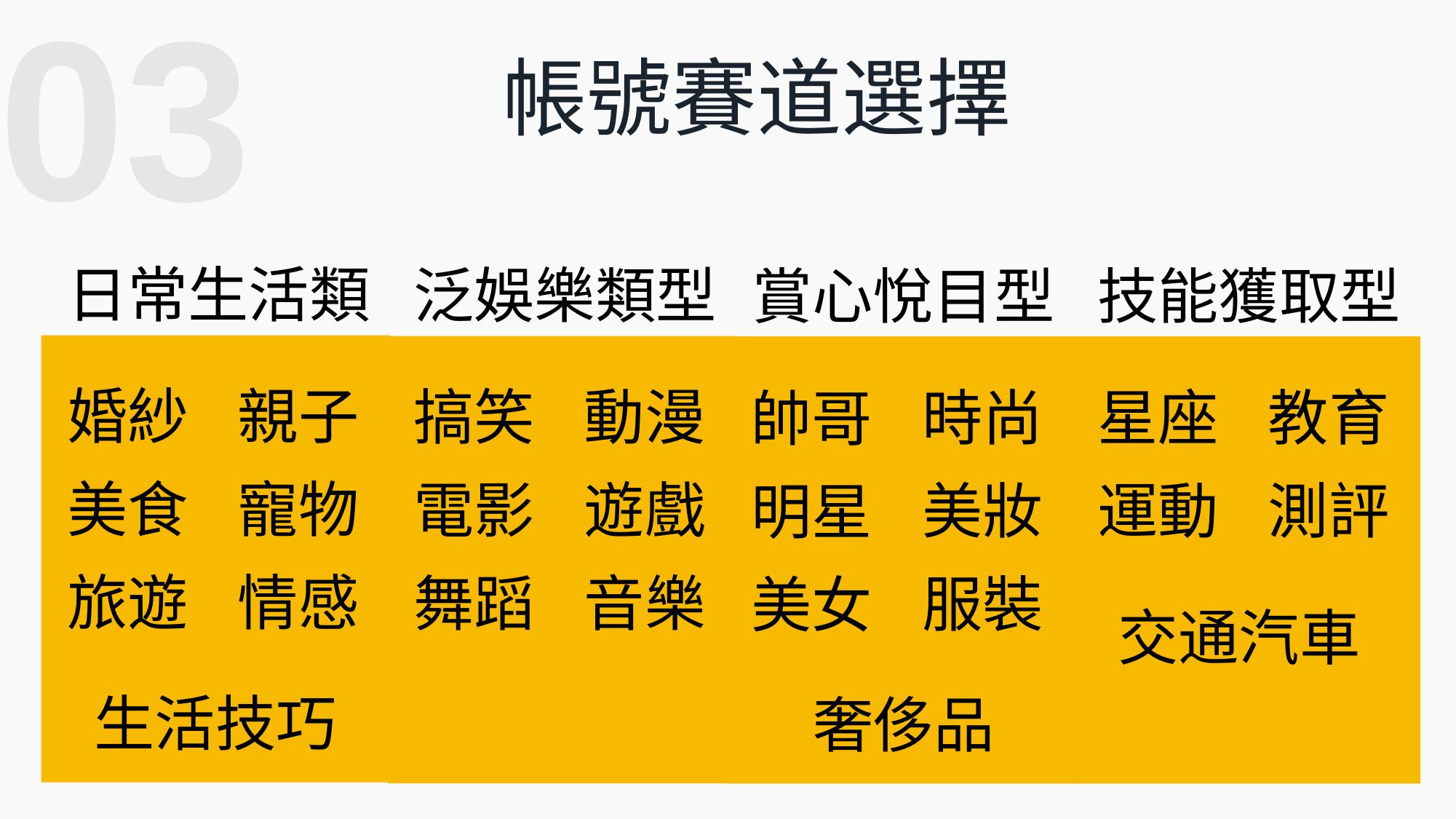

03
22
帳號賽道選擇
日常生活類
泛娛樂類型
技能獲取型
賞心悅目型

婚紗
親子
搞笑
動漫
星座
教育
時尚
帥哥
美食
寵物
電影
遊戲
運動
測評
美妝
明星
旅遊
情感
舞蹈
音樂
服裝
美女
交通汽車
生活技巧
奢侈品
、